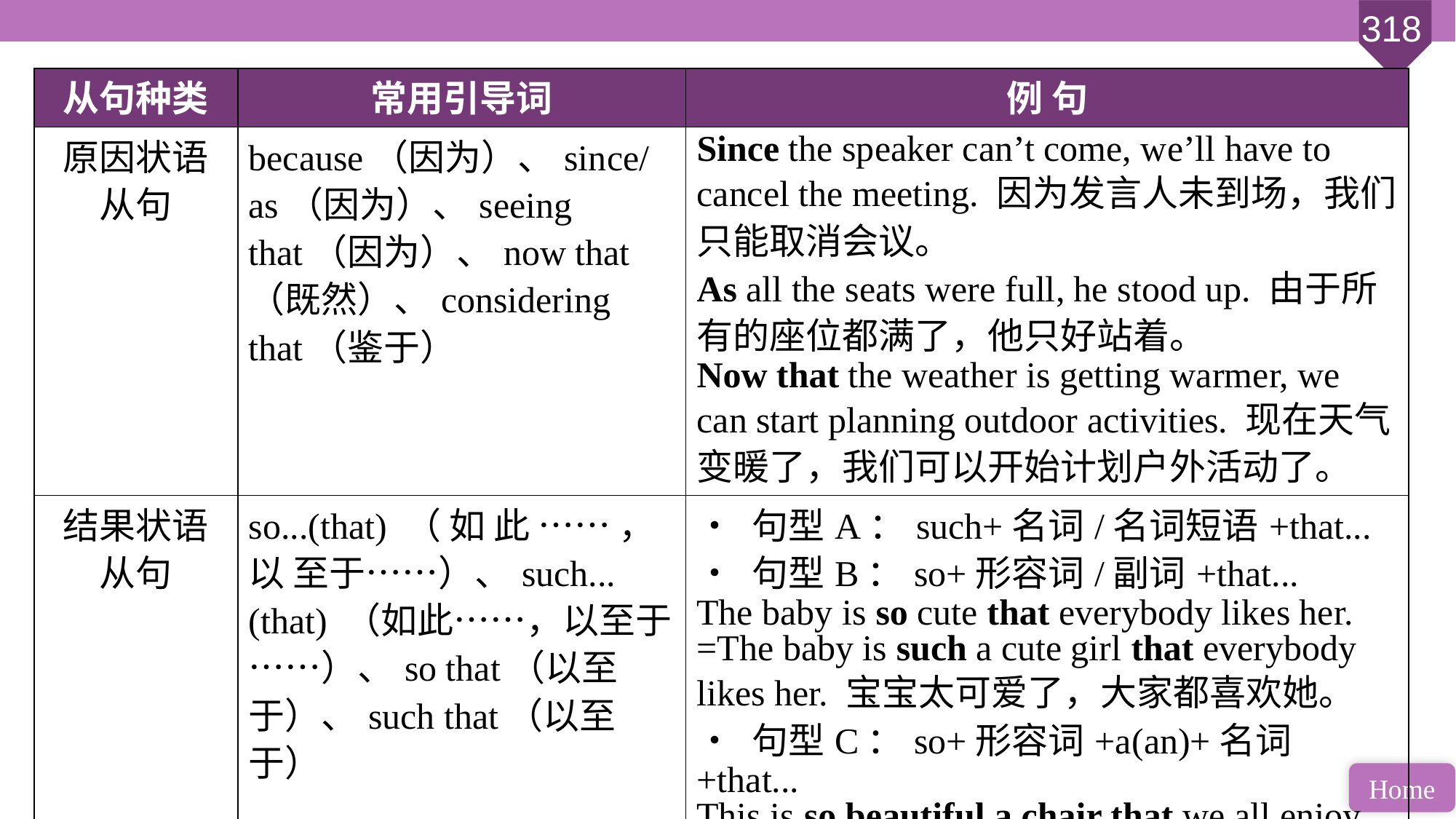

| 从句种类 | 常用引导词 | 例 句 |
| --- | --- | --- |
| 原因状语 从句 | because（因为）、since/as（因为）、seeing that（因为）、now that（既然）、considering that（鉴于） | Since the speaker can’t come, we’ll have to cancel the meeting. 因为发言人未到场，我们只能取消会议。 As all the seats were full, he stood up. 由于所有的座位都满了，他只好站着。 Now that the weather is getting warmer, we can start planning outdoor activities. 现在天气变暖了，我们可以开始计划户外活动了。 |
| 结果状语 从句 | so...(that) （ 如 此 …… ， 以 至于……）、such...(that) （如此……，以至于……）、so that（以至于）、such that（以至于） | • 句型A：such+名词/名词短语+that... • 句型B：so+形容词/副词+that... The baby is so cute that everybody likes her. =The baby is such a cute girl that everybody likes her. 宝宝太可爱了，大家都喜欢她。 • 句型C：so+形容词+a(an)+名词+that... This is so beautiful a chair that we all enjoy it. 这是把非常漂亮的椅子，我们都很喜欢它。 |